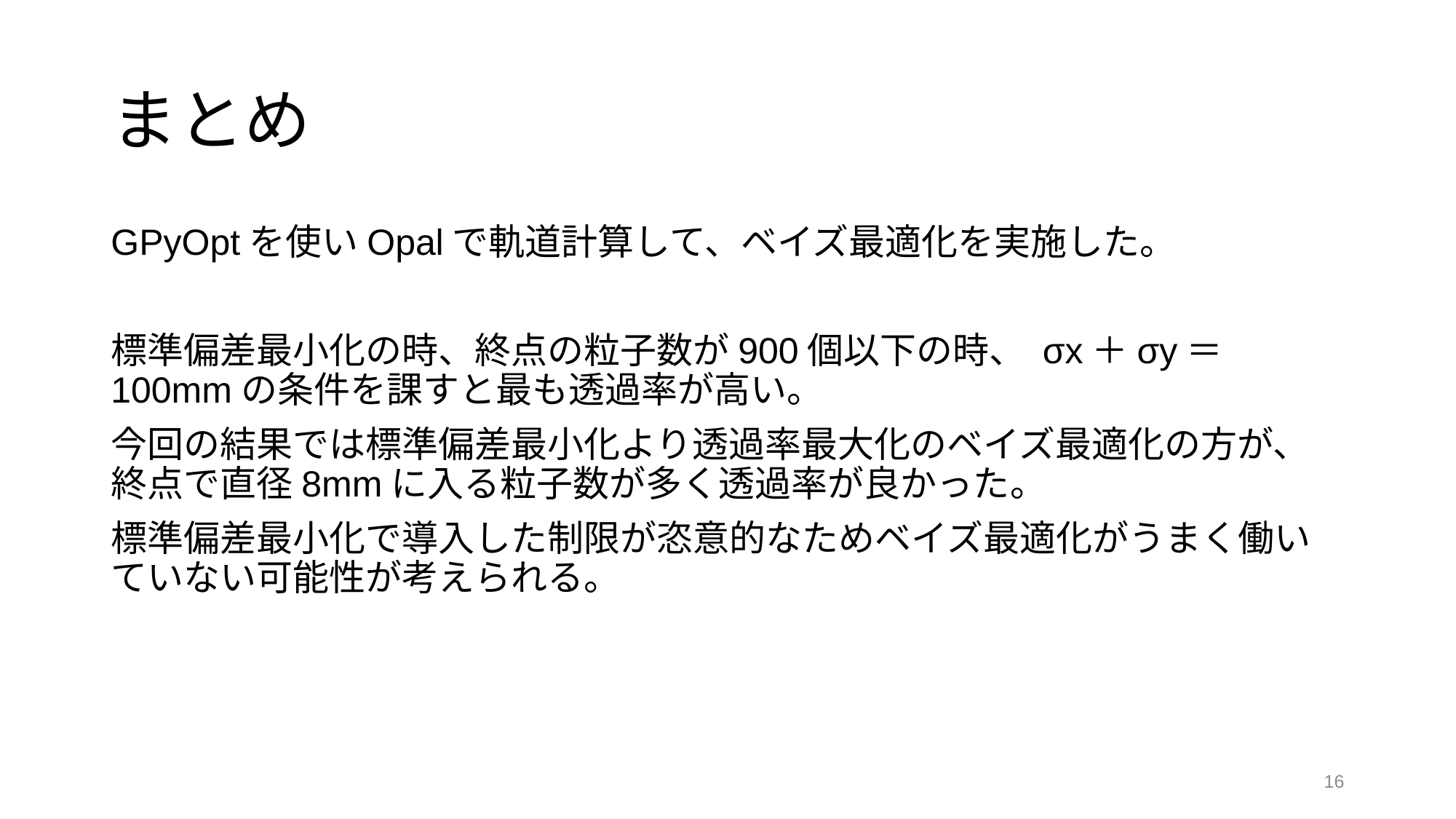

# まとめ
GPyOptを使いOpalで軌道計算して、ベイズ最適化を実施した。

標準偏差最小化の時、終点の粒子数が900個以下の時、 σx＋σy＝100mmの条件を課すと最も透過率が高い。
今回の結果では標準偏差最小化より透過率最大化のベイズ最適化の方が、終点で直径8mmに入る粒子数が多く透過率が良かった。
標準偏差最小化で導入した制限が恣意的なためベイズ最適化がうまく働いていない可能性が考えられる。

16